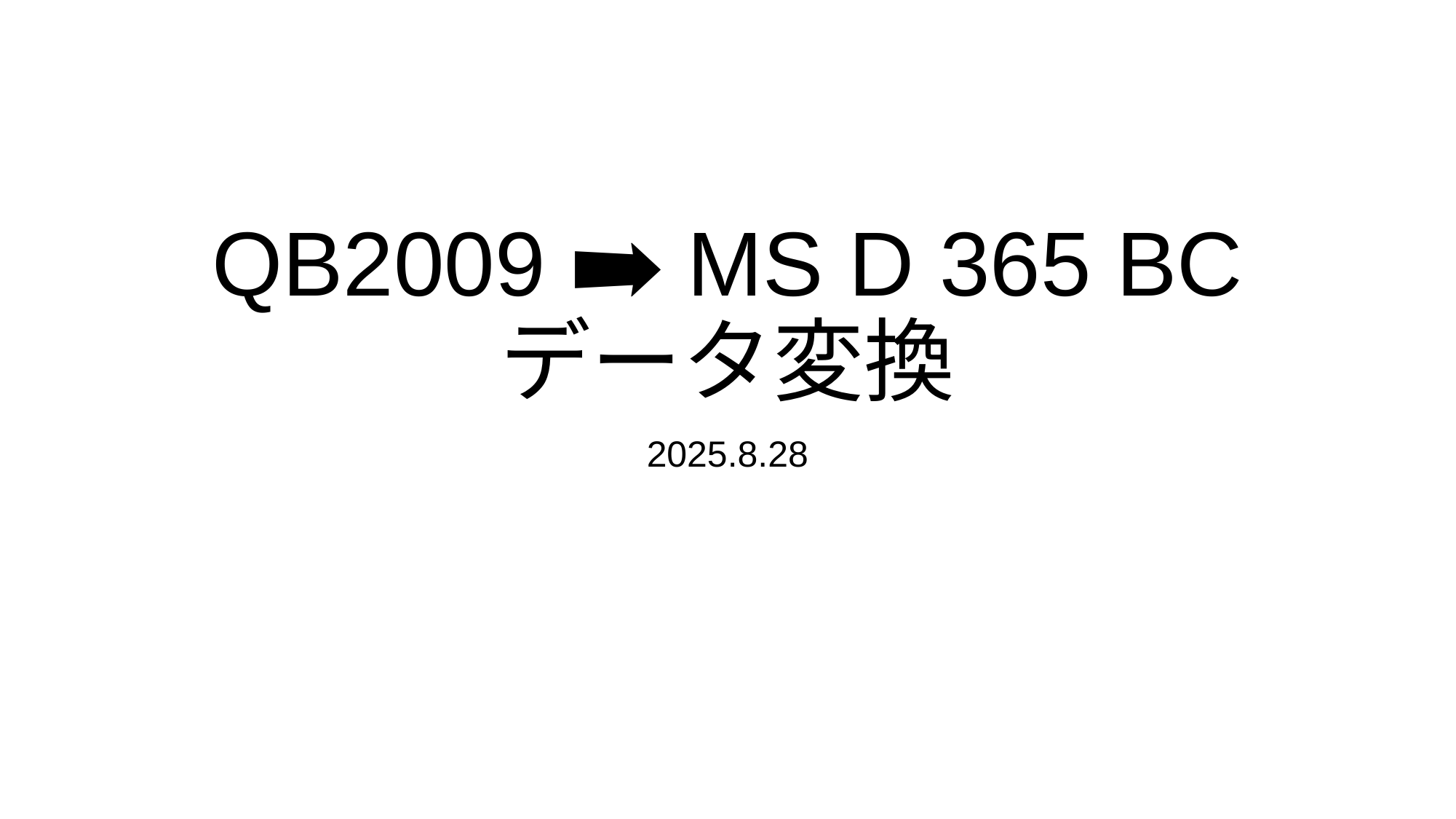

# QB2009 ➡ MS D 365 BC データ変換
2025.8.28